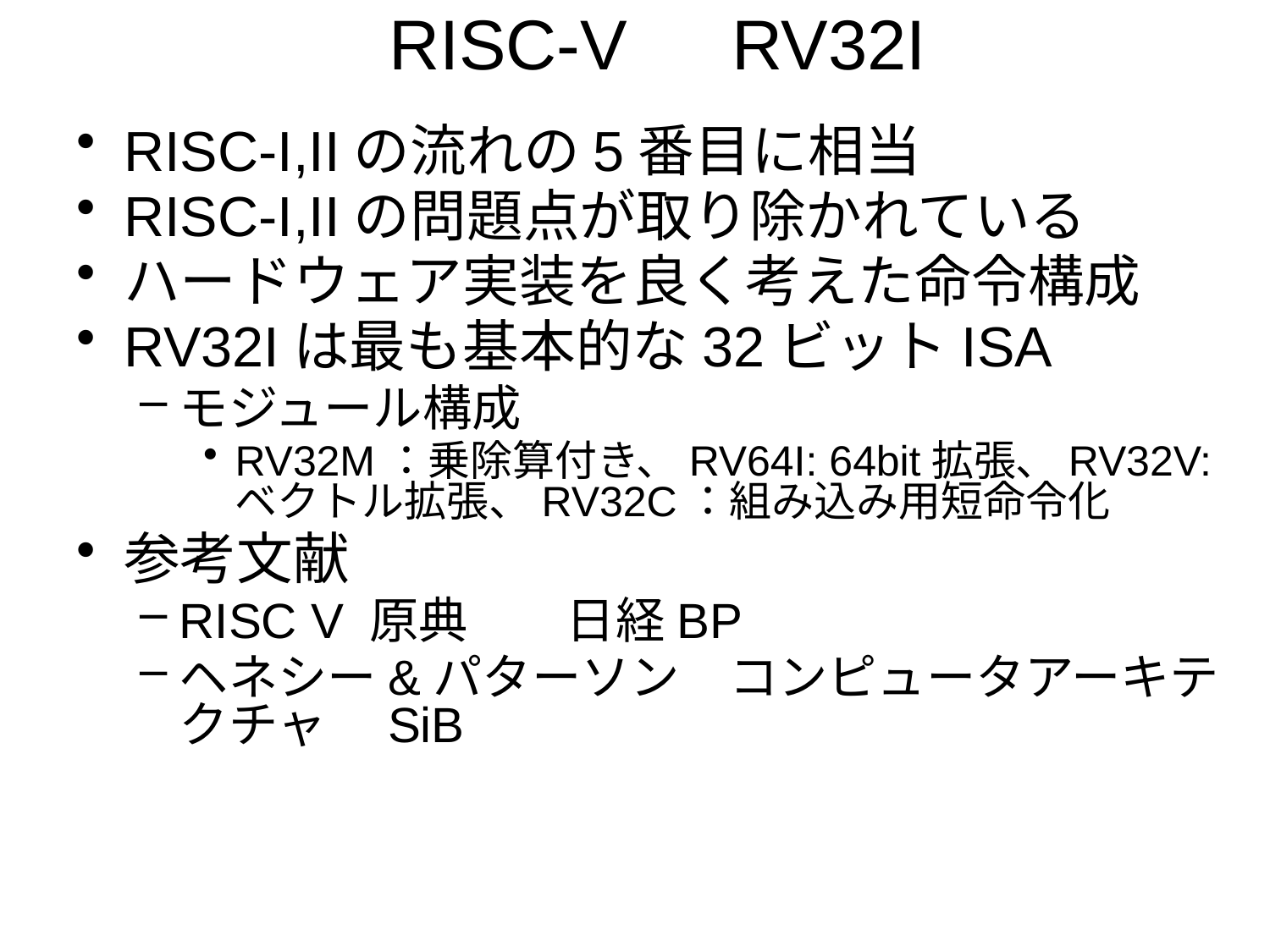

# RISC-V　RV32I
RISC-I,IIの流れの5番目に相当
RISC-I,IIの問題点が取り除かれている
ハードウェア実装を良く考えた命令構成
RV32Iは最も基本的な32ビットISA
モジュール構成
RV32M：乗除算付き、RV64I: 64bit拡張、RV32V:ベクトル拡張、RV32C：組み込み用短命令化
参考文献
RISC V 原典　　日経BP
ヘネシー&パターソン　コンピュータアーキテクチャ　SiB